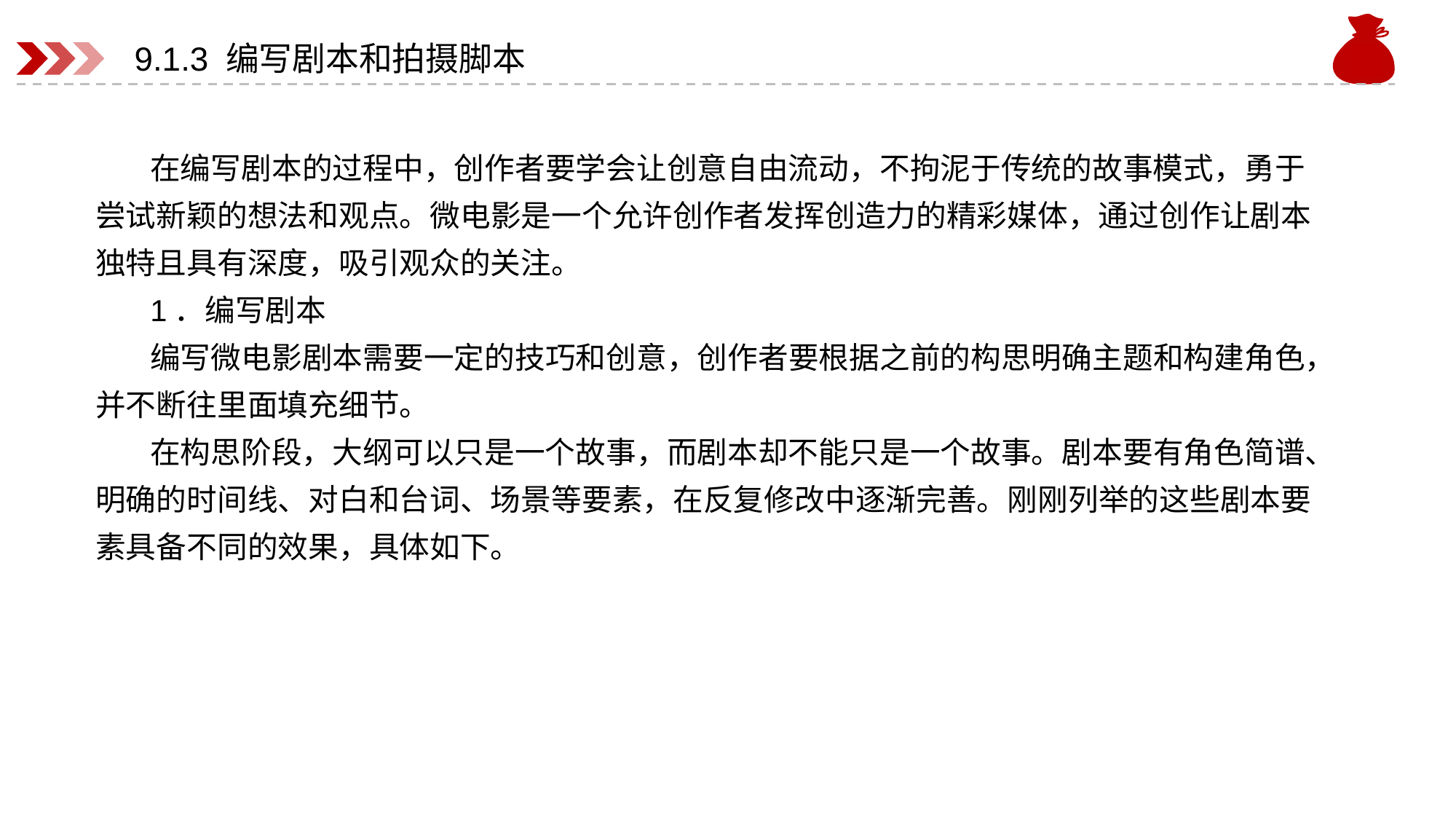

# 9.1.3 编写剧本和拍摄脚本
10
在编写剧本的过程中，创作者要学会让创意自由流动，不拘泥于传统的故事模式，勇于尝试新颖的想法和观点。微电影是一个允许创作者发挥创造力的精彩媒体，通过创作让剧本独特且具有深度，吸引观众的关注。
1．编写剧本
编写微电影剧本需要一定的技巧和创意，创作者要根据之前的构思明确主题和构建角色，并不断往里面填充细节。
在构思阶段，大纲可以只是一个故事，而剧本却不能只是一个故事。剧本要有角色简谱、明确的时间线、对白和台词、场景等要素，在反复修改中逐渐完善。刚刚列举的这些剧本要素具备不同的效果，具体如下。